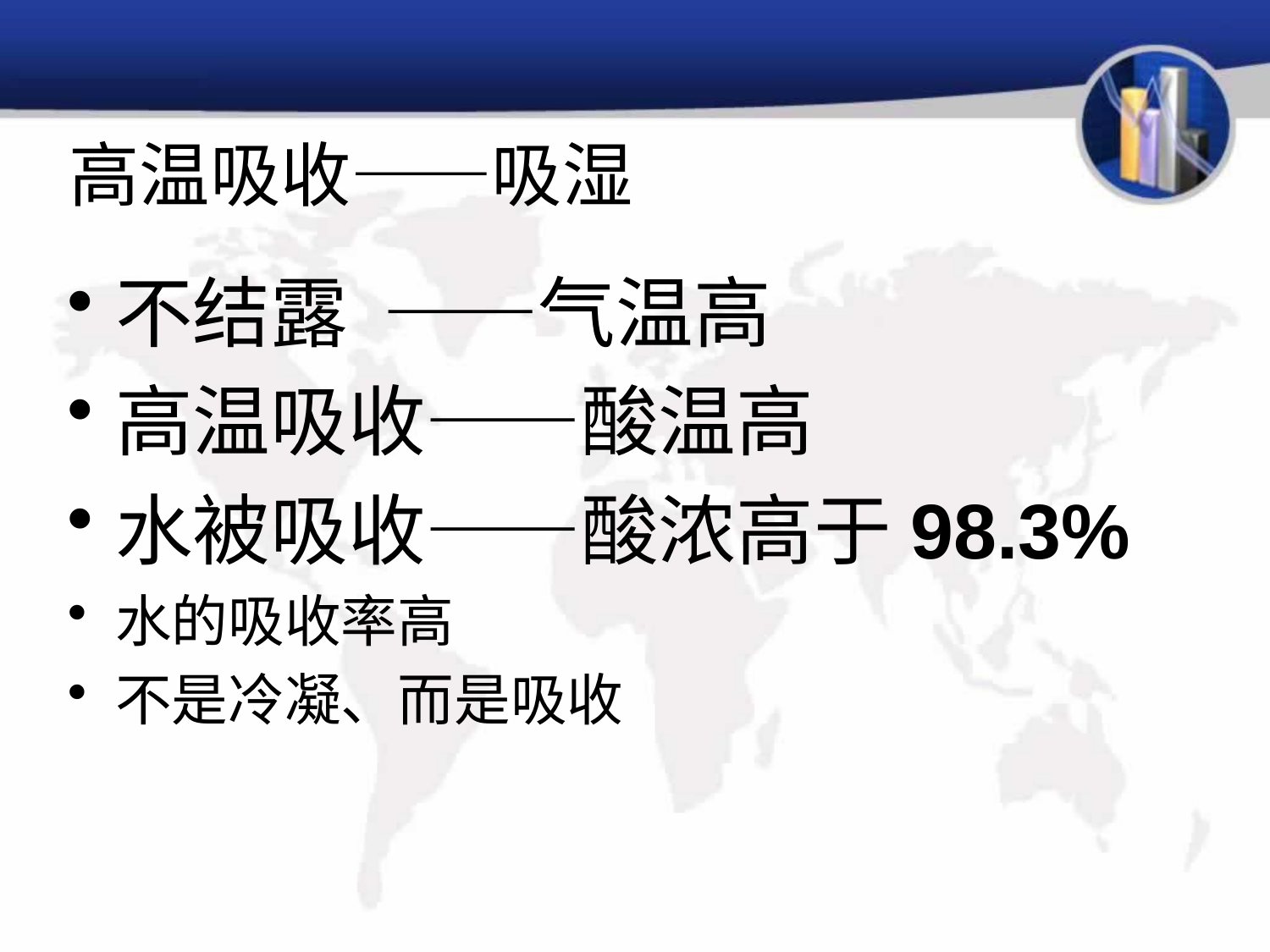

# 高温吸收——吸湿
不结露  ——气温高
高温吸收——酸温高
水被吸收——酸浓高于98.3%
水的吸收率高
不是冷凝、而是吸收